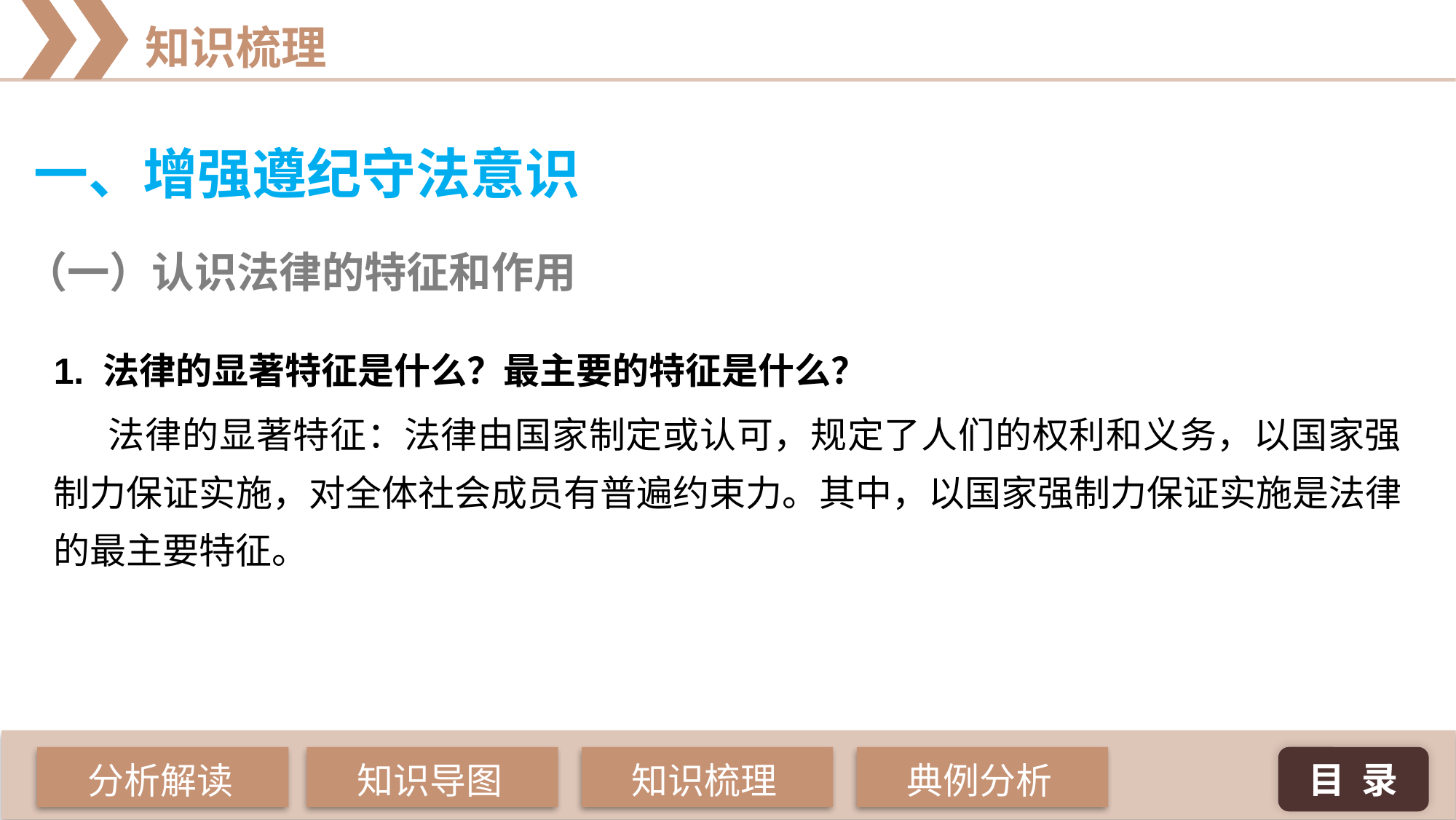

一、增强遵纪守法意识
（一）认识法律的特征和作用
1. 法律的显著特征是什么？最主要的特征是什么？
法律的显著特征：法律由国家制定或认可，规定了人们的权利和义务，以国家强制力保证实施，对全体社会成员有普遍约束力。其中，以国家强制力保证实施是法律的最主要特征。